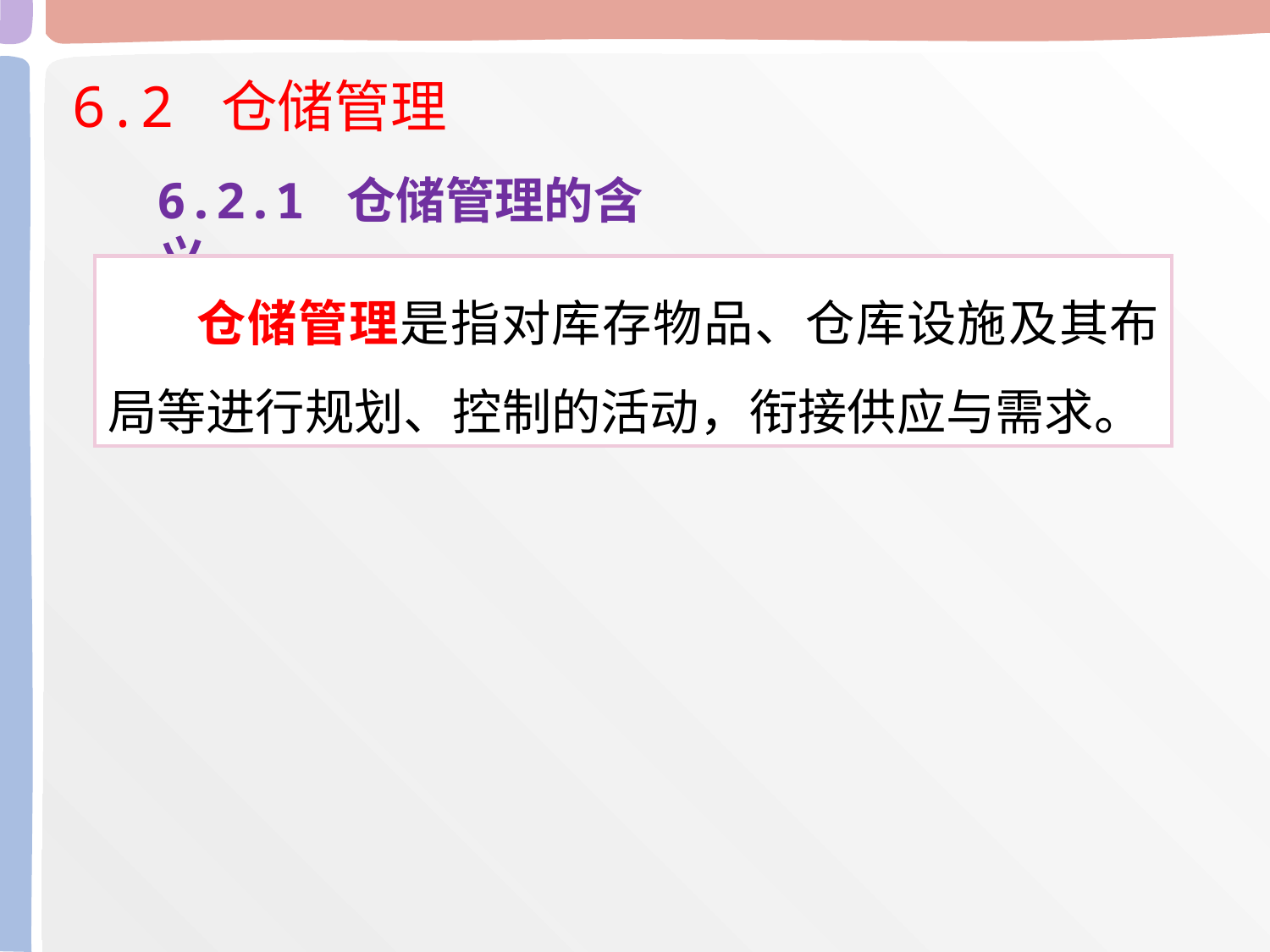

6.2 仓储管理
6.2.1 仓储管理的含义
      仓储管理是指对库存物品、仓库设施及其布局等进行规划、控制的活动，衔接供应与需求。